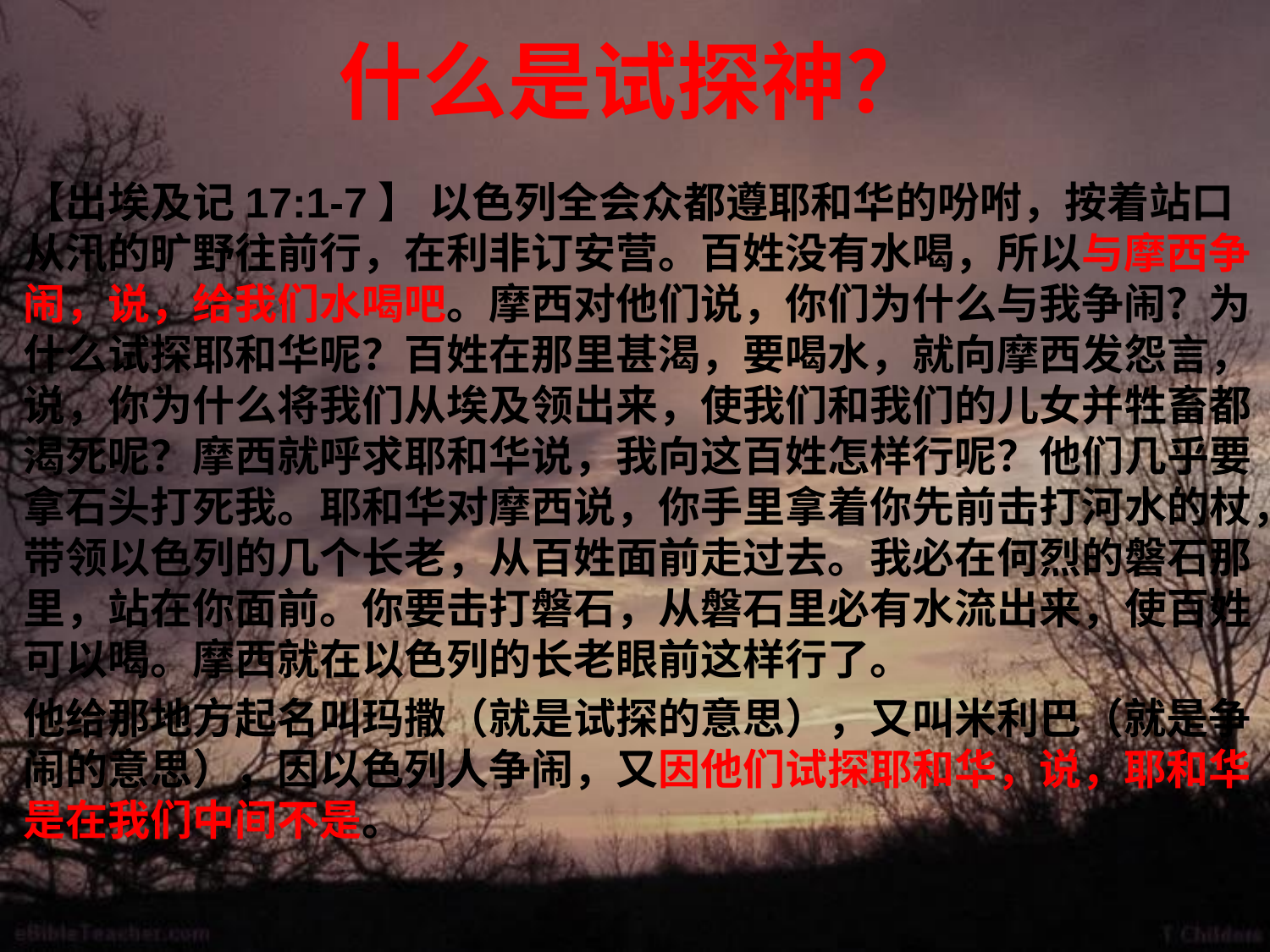

# 什么是试探神？
【出埃及记17:1-7】 以色列全会众都遵耶和华的吩咐，按着站口从汛的旷野往前行，在利非订安营。百姓没有水喝，所以与摩西争闹，说，给我们水喝吧。摩西对他们说，你们为什么与我争闹？为什么试探耶和华呢？百姓在那里甚渴，要喝水，就向摩西发怨言，说，你为什么将我们从埃及领出来，使我们和我们的儿女并牲畜都渴死呢？摩西就呼求耶和华说，我向这百姓怎样行呢？他们几乎要拿石头打死我。耶和华对摩西说，你手里拿着你先前击打河水的杖，带领以色列的几个长老，从百姓面前走过去。我必在何烈的磐石那里，站在你面前。你要击打磐石，从磐石里必有水流出来，使百姓可以喝。摩西就在以色列的长老眼前这样行了。
他给那地方起名叫玛撒（就是试探的意思），又叫米利巴（就是争闹的意思），因以色列人争闹，又因他们试探耶和华，说，耶和华是在我们中间不是。